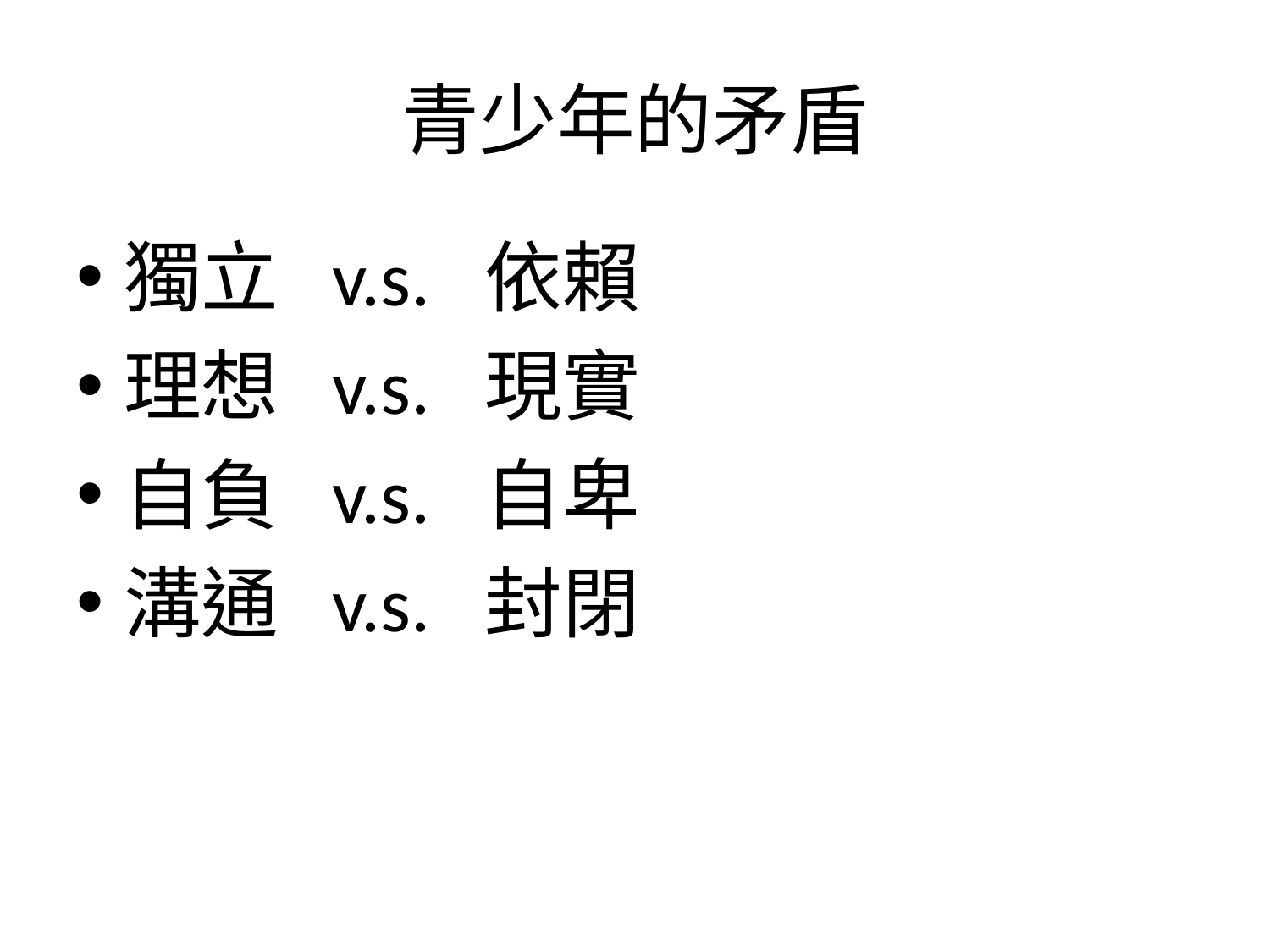

# 青少年的矛盾
獨立  v.s.  依賴
理想  v.s.  現實
自負  v.s.  自卑
溝通  v.s.  封閉